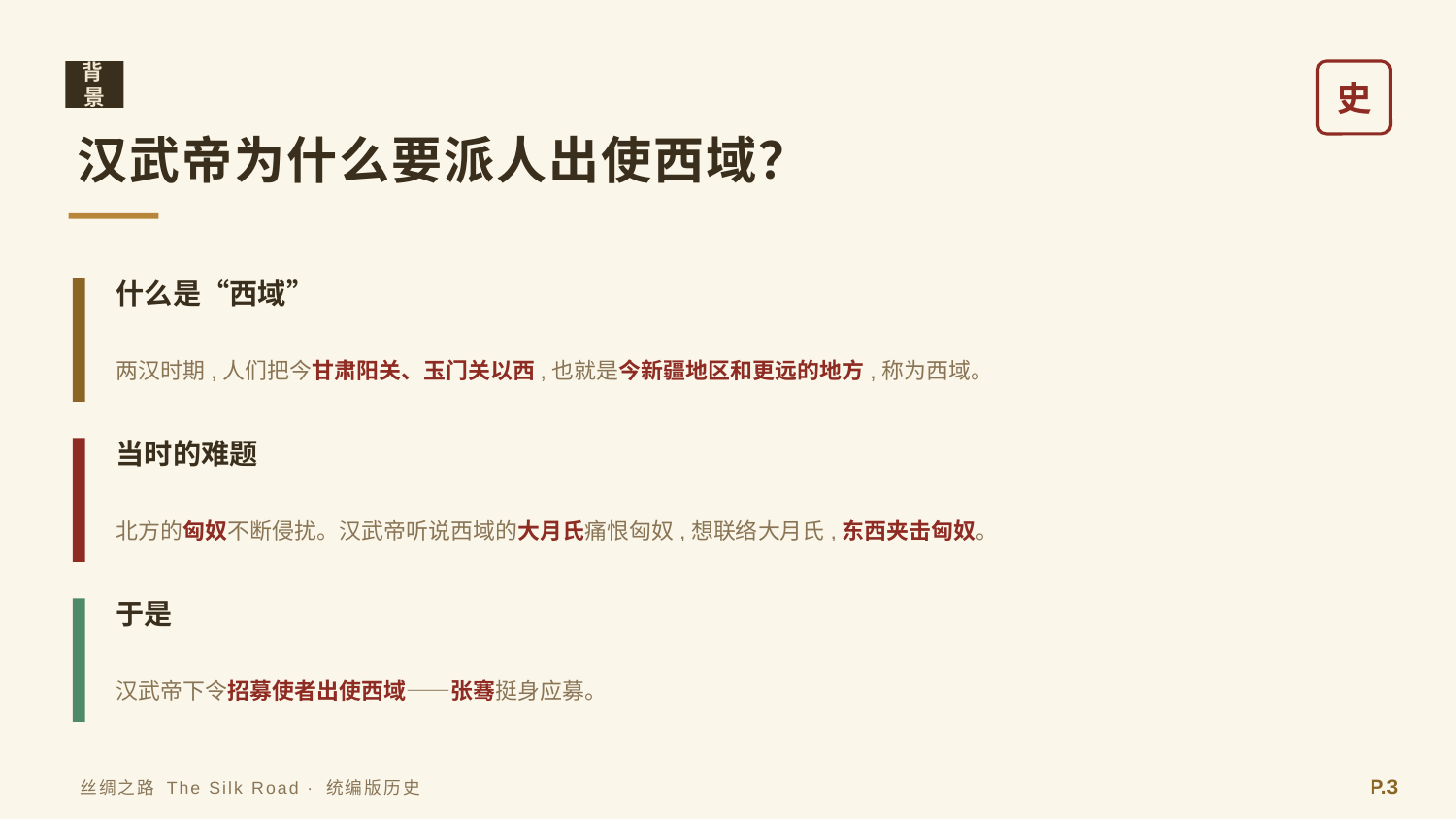

背景
史

汉武帝为什么要派人出使西域？

什么是“西域”

两汉时期,人们把今甘肃阳关、玉门关以西,也就是今新疆地区和更远的地方,称为西域。
当时的难题

北方的匈奴不断侵扰。汉武帝听说西域的大月氏痛恨匈奴,想联络大月氏,东西夹击匈奴。
于是

汉武帝下令招募使者出使西域——张骞挺身应募。
P.3
丝绸之路 The Silk Road · 统编版历史